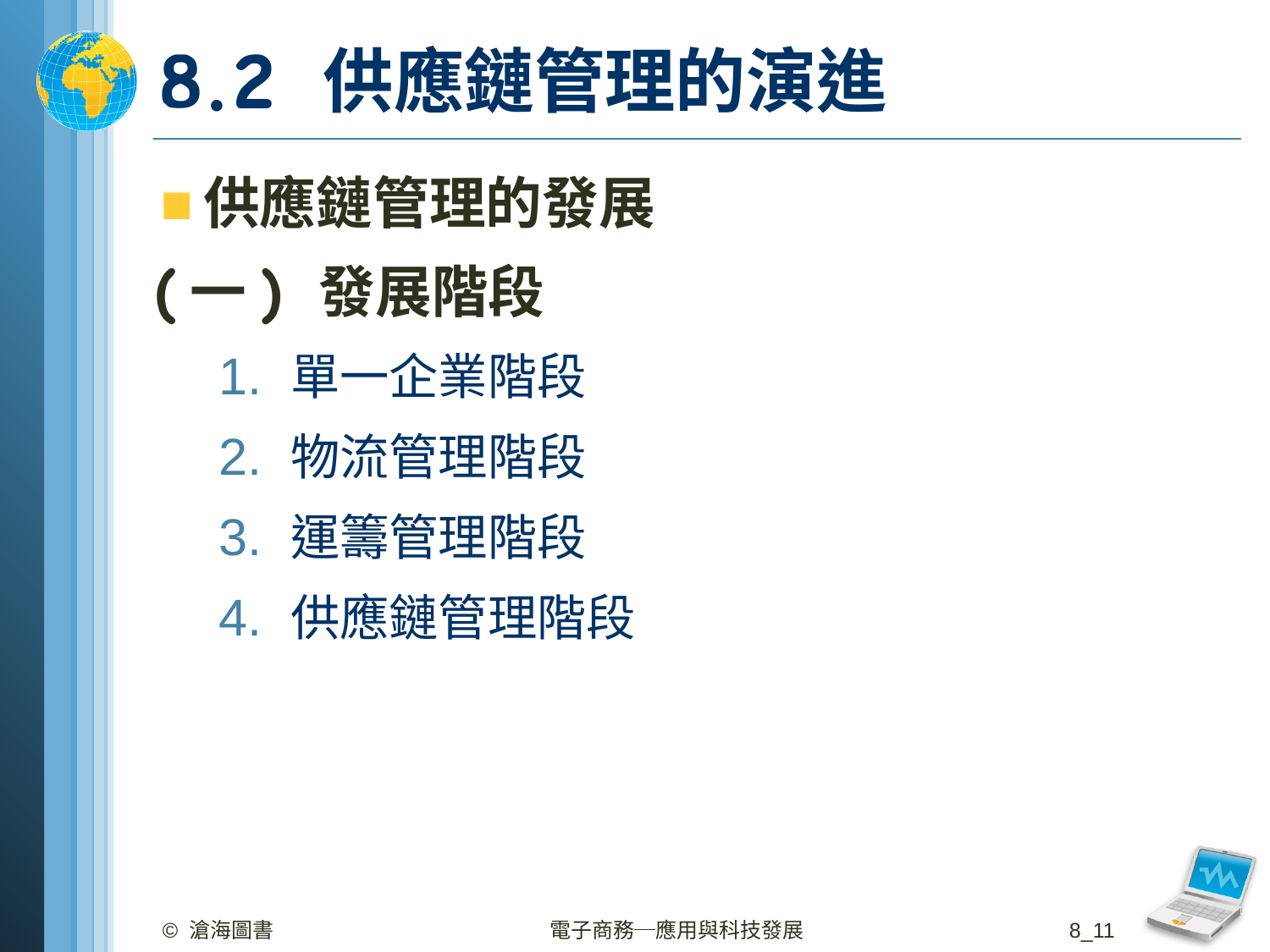

# 8.2 供應鏈管理的演進
供應鏈管理的發展
(一) 發展階段
單一企業階段
物流管理階段
運籌管理階段
供應鏈管理階段
© 滄海圖書
電子商務─應用與科技發展
8_11